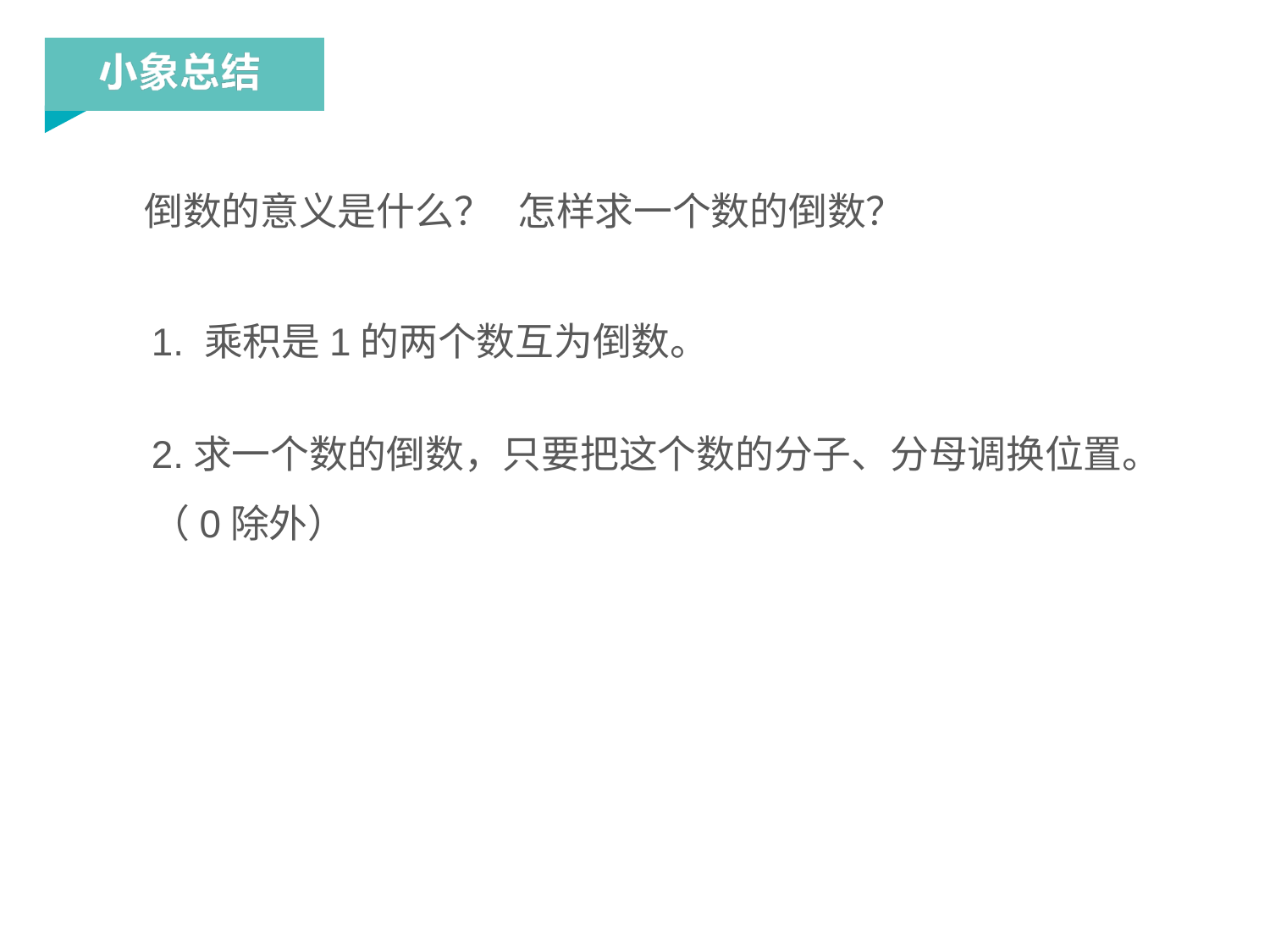

倒数的意义是什么？
怎样求一个数的倒数？
1. 乘积是1的两个数互为倒数。
2.求一个数的倒数，只要把这个数的分子、分母调换位置。（0除外）